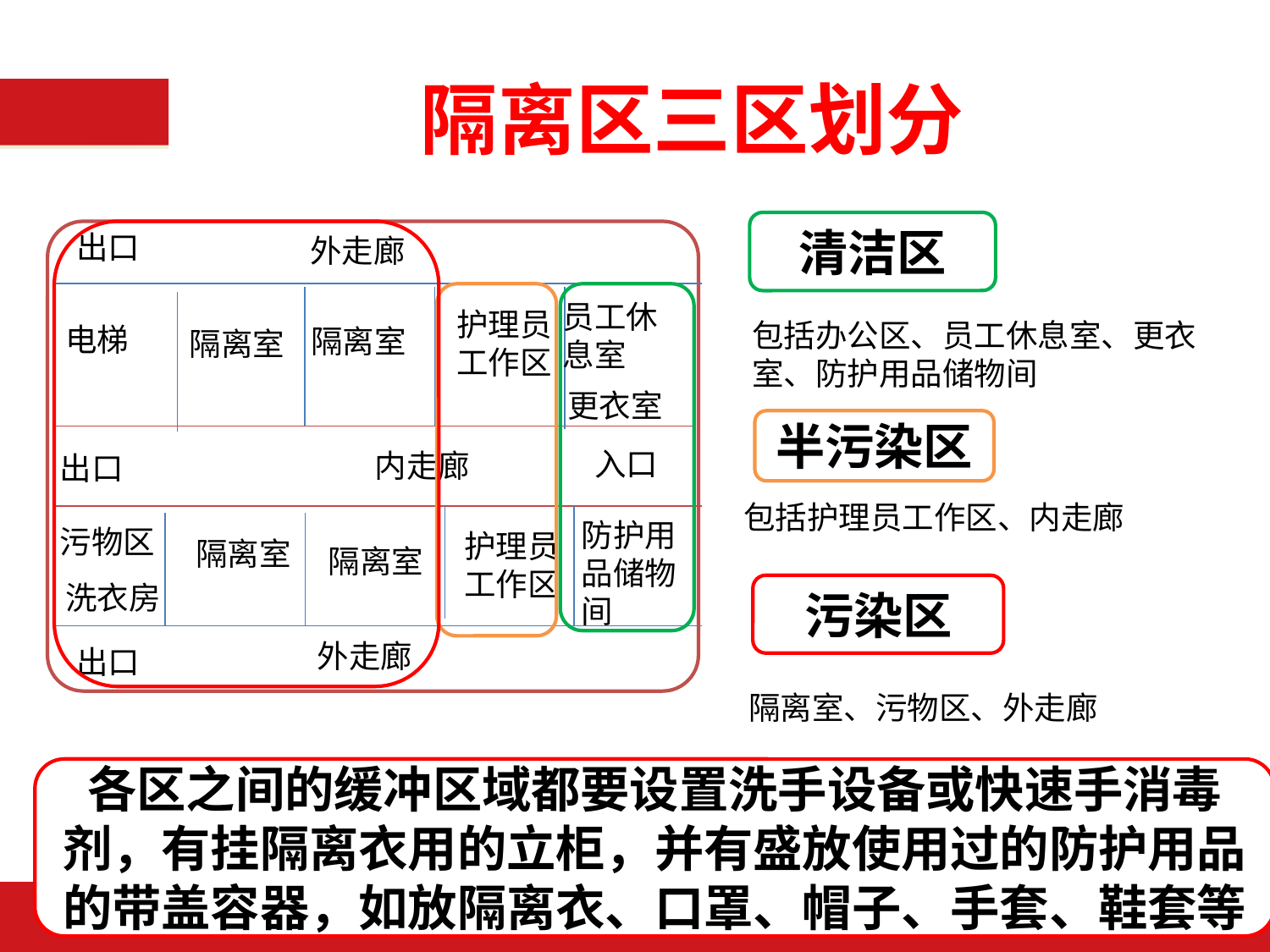

# 隔离区三区划分
清洁区

出口
外走廊

员工休息室
护理员工作区
包括办公区、员工休息室、更衣室、防护用品储物间
电梯
隔离室
隔离室
更衣室
半污染区
入口
内走廊
出口
包括护理员工作区、内走廊
防护用品储物间
污物区
护理员工作区
隔离室
隔离室
洗衣房
污染区
外走廊
出口
隔离室、污物区、外走廊
各区之间的缓冲区域都要设置洗手设备或快速手消毒剂，有挂隔离衣用的立柜，并有盛放使用过的防护用品的带盖容器，如放隔离衣、口罩、帽子、手套、鞋套等